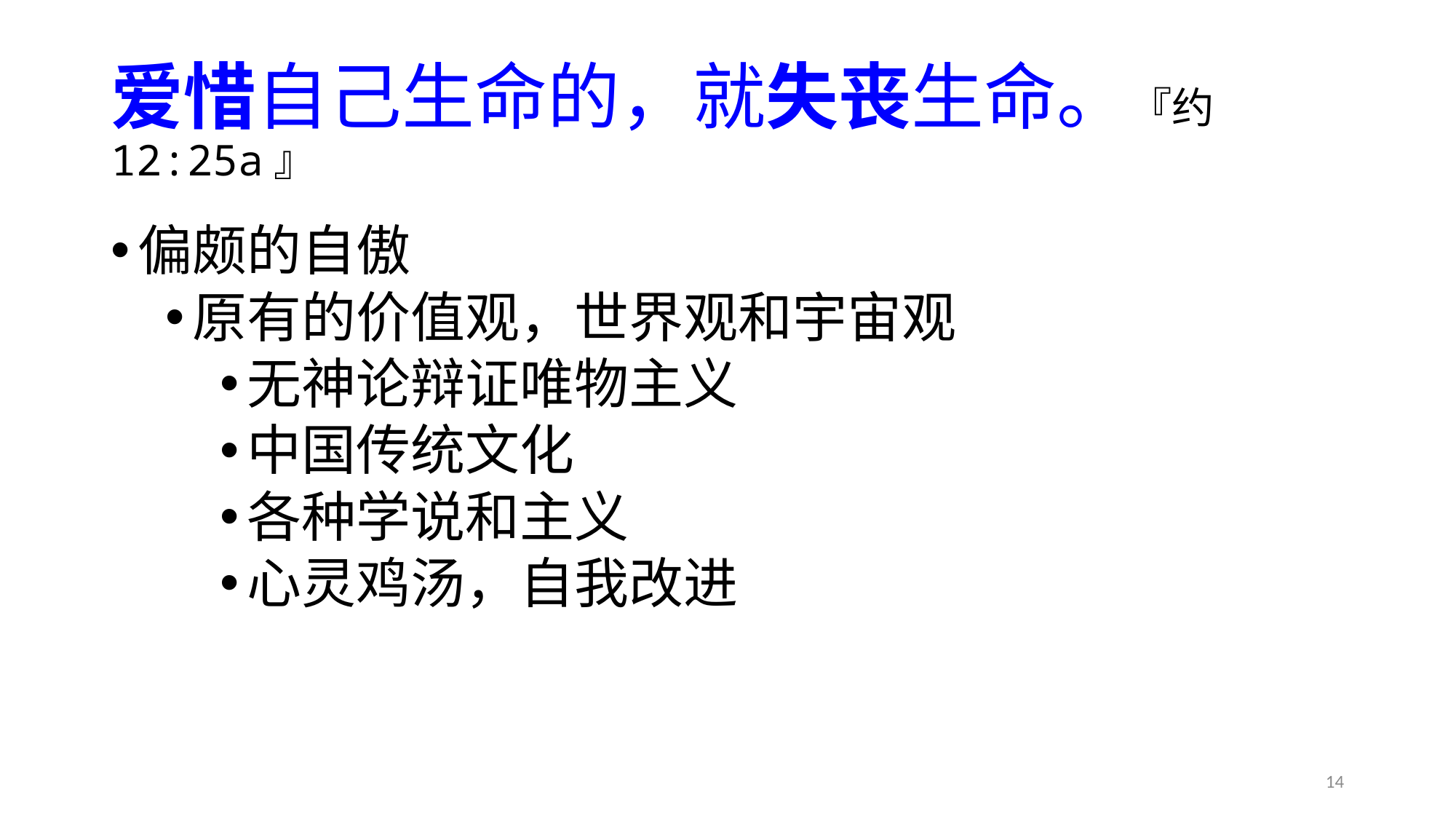

# 爱惜自己生命的，就失丧生命。『约12:25a』
偏颇的自傲
原有的价值观，世界观和宇宙观
无神论辩证唯物主义
中国传统文化
各种学说和主义
心灵鸡汤，自我改进
14